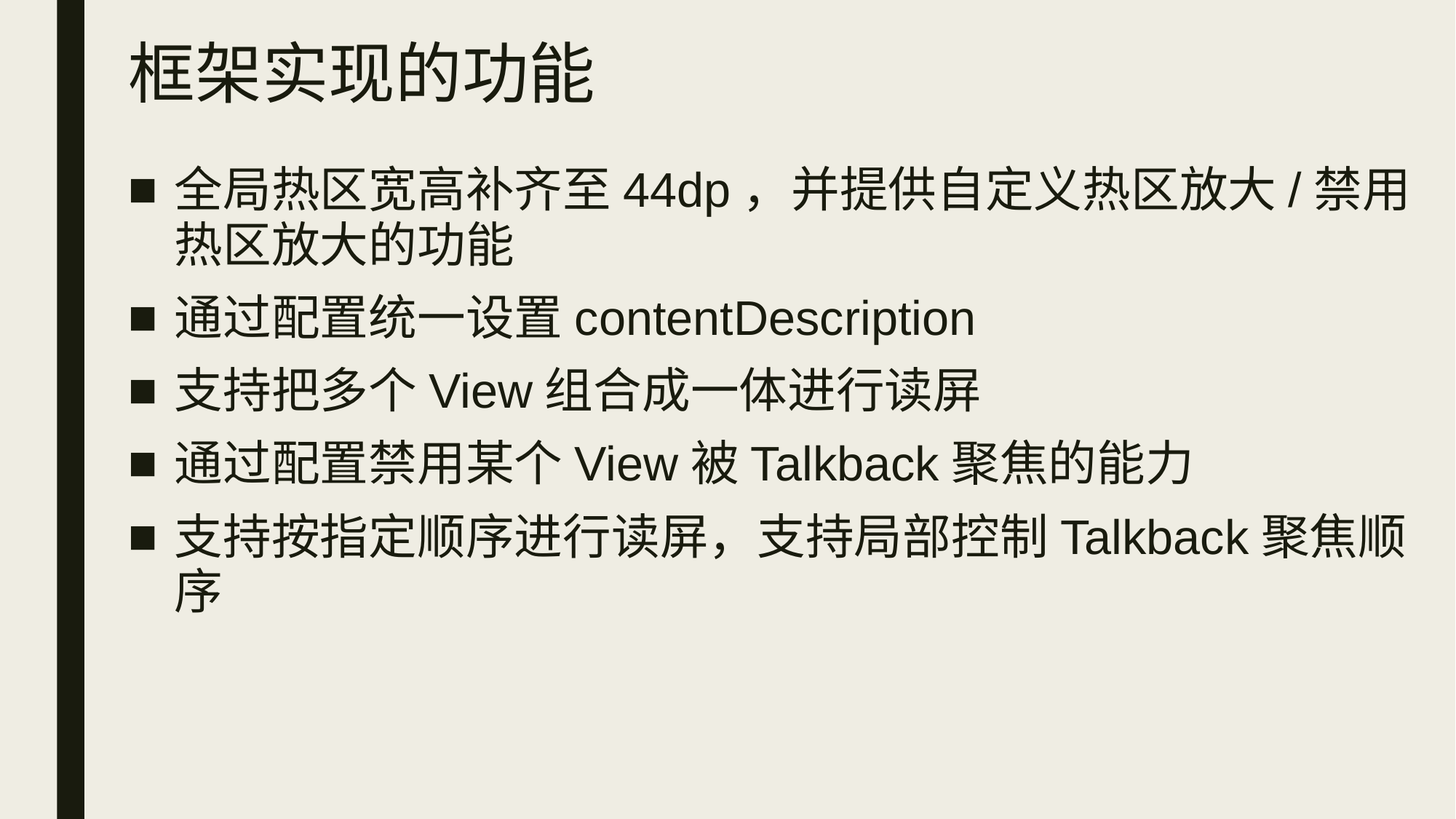

# 框架实现的功能
全局热区宽高补齐至44dp，并提供自定义热区放大/禁用热区放大的功能
通过配置统一设置contentDescription
支持把多个View组合成一体进行读屏
通过配置禁用某个View被Talkback聚焦的能力
支持按指定顺序进行读屏，支持局部控制Talkback聚焦顺序